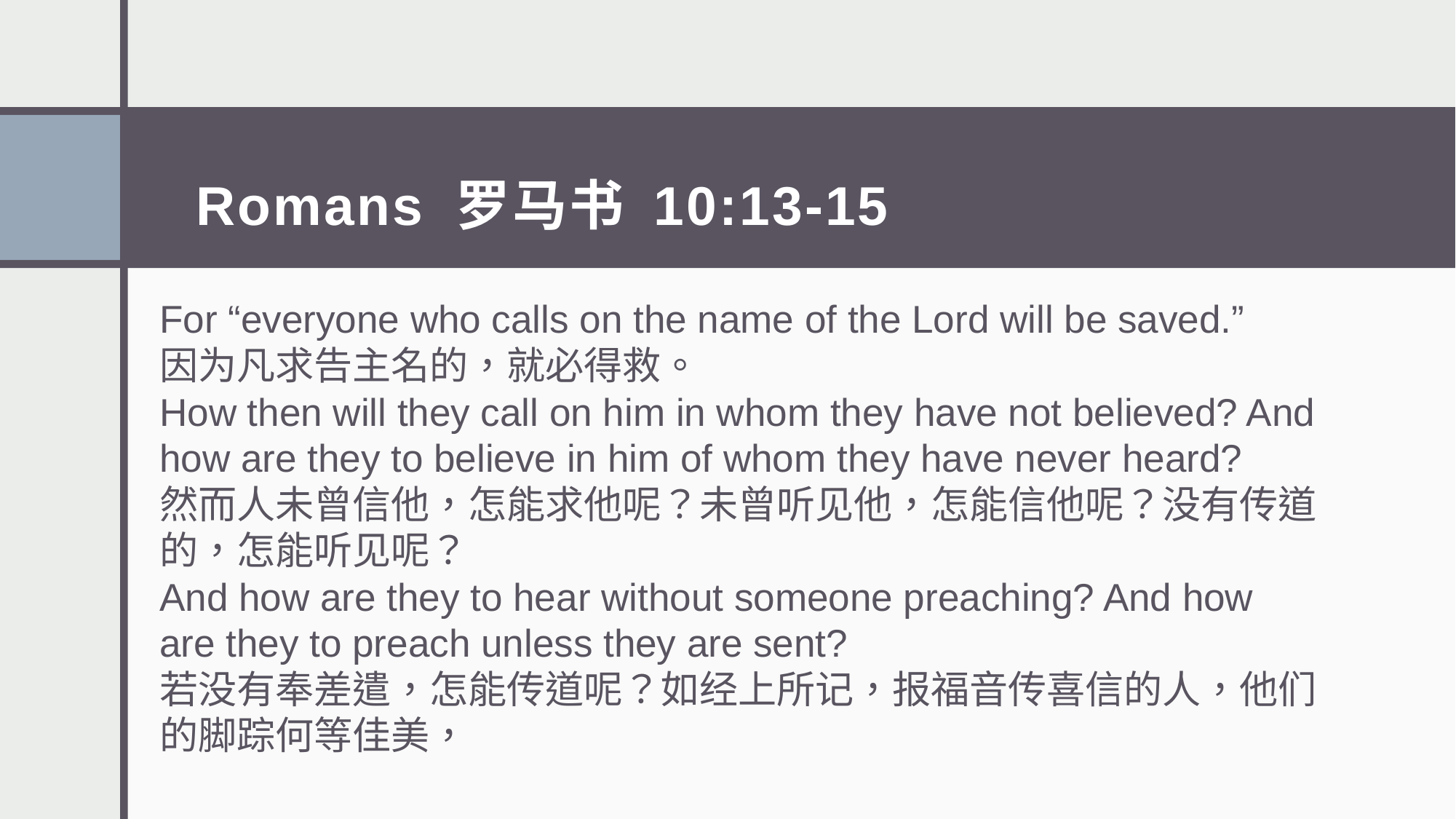

# Romans 罗马书 10:13-15
For “everyone who calls on the name of the Lord will be saved.”
因为凡求告主名的，就必得救。
How then will they call on him in whom they have not believed? And how are they to believe in him of whom they have never heard?
然而人未曾信他，怎能求他呢？未曾听见他，怎能信他呢？没有传道的，怎能听见呢？
And how are they to hear without someone preaching? And how are they to preach unless they are sent?
若没有奉差遣，怎能传道呢？如经上所记，报福音传喜信的人，他们的脚踪何等佳美，